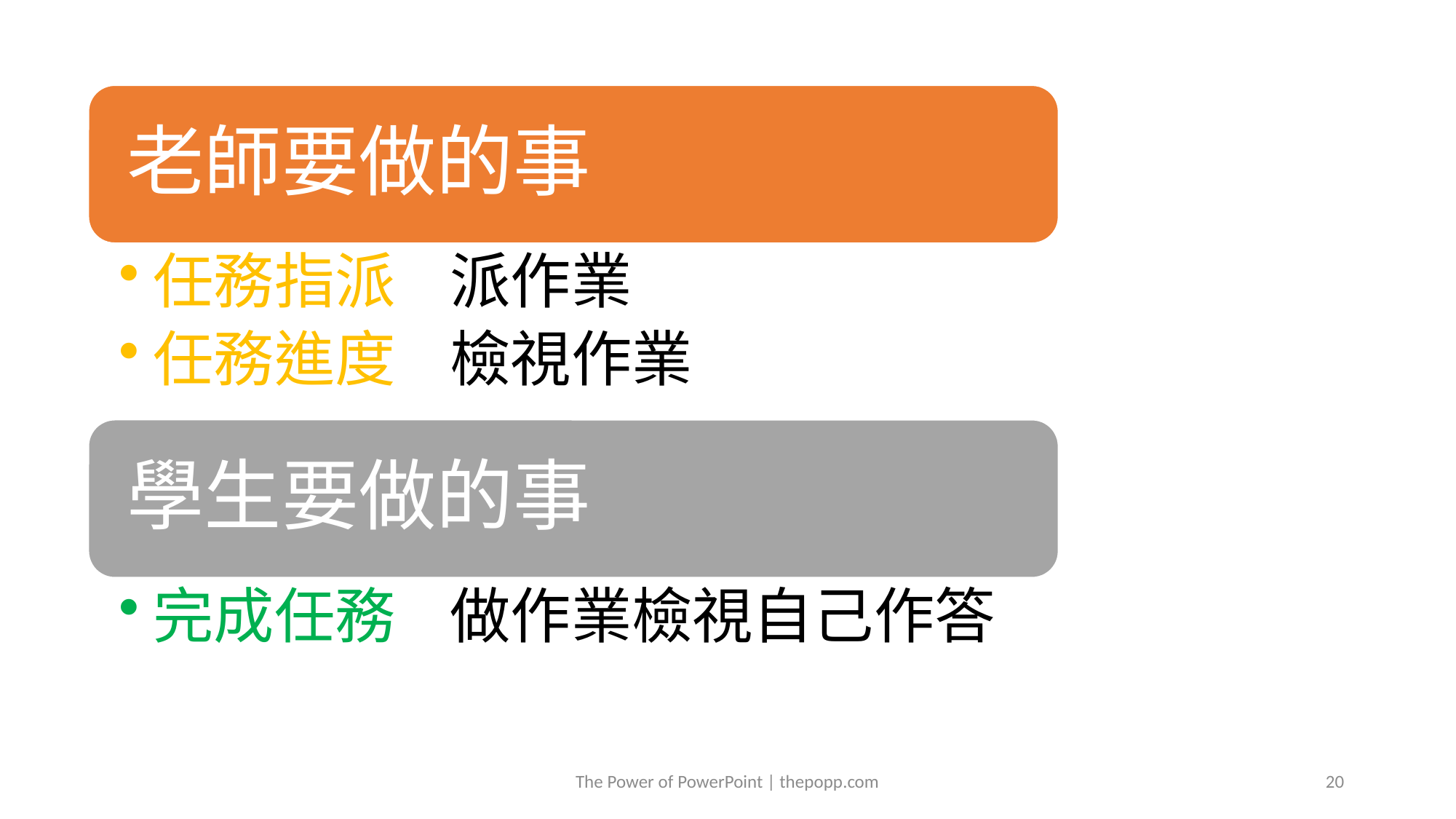

老師要做的事
任務指派    派作業
任務進度    檢視作業
學生要做的事
完成任務    做作業檢視自己作答
The Power of PowerPoint | thepopp.com
20